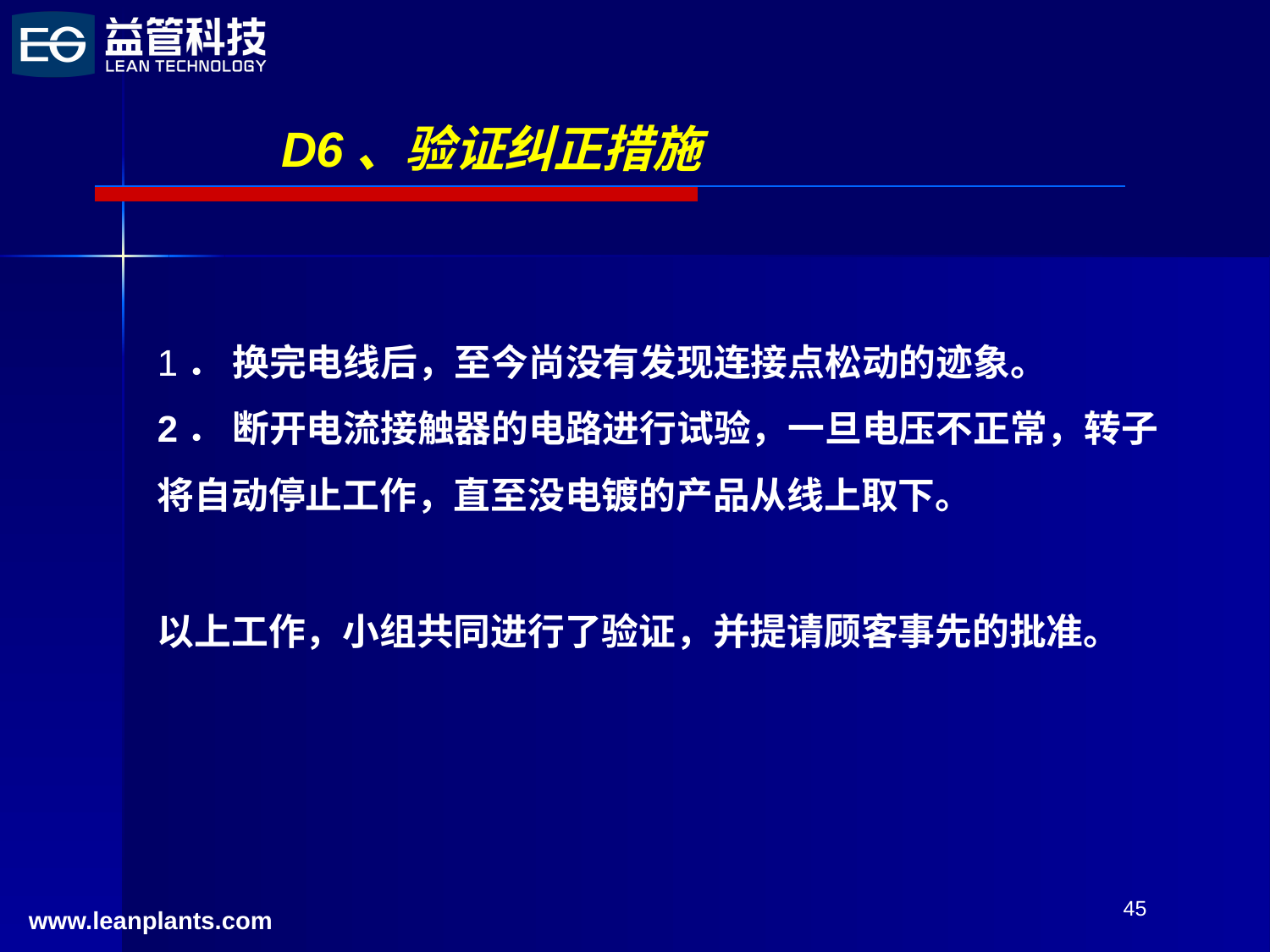

D6、验证纠正措施

1． 换完电线后，至今尚没有发现连接点松动的迹象。
2． 断开电流接触器的电路进行试验，一旦电压不正常，转子将自动停止工作，直至没电镀的产品从线上取下。

以上工作，小组共同进行了验证，并提请顾客事先的批准。

45